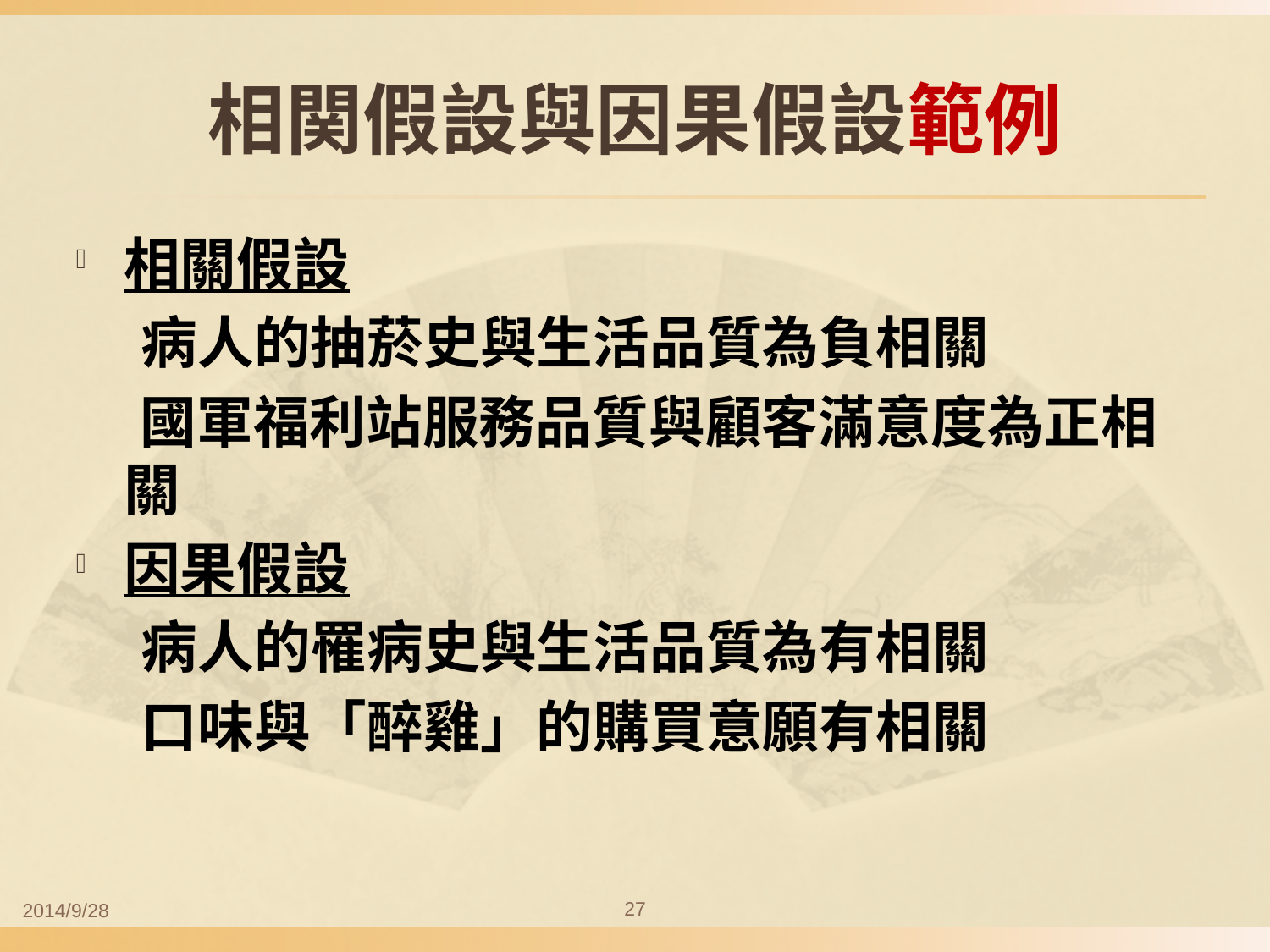

# 相関假設與因果假設範例
相關假設
    病人的抽菸史與生活品質為負相關
    國軍福利站服務品質與顧客滿意度為正相關
因果假設
    病人的罹病史與生活品質為有相關
    口味與「醉雞」的購買意願有相關

2014/9/28
27